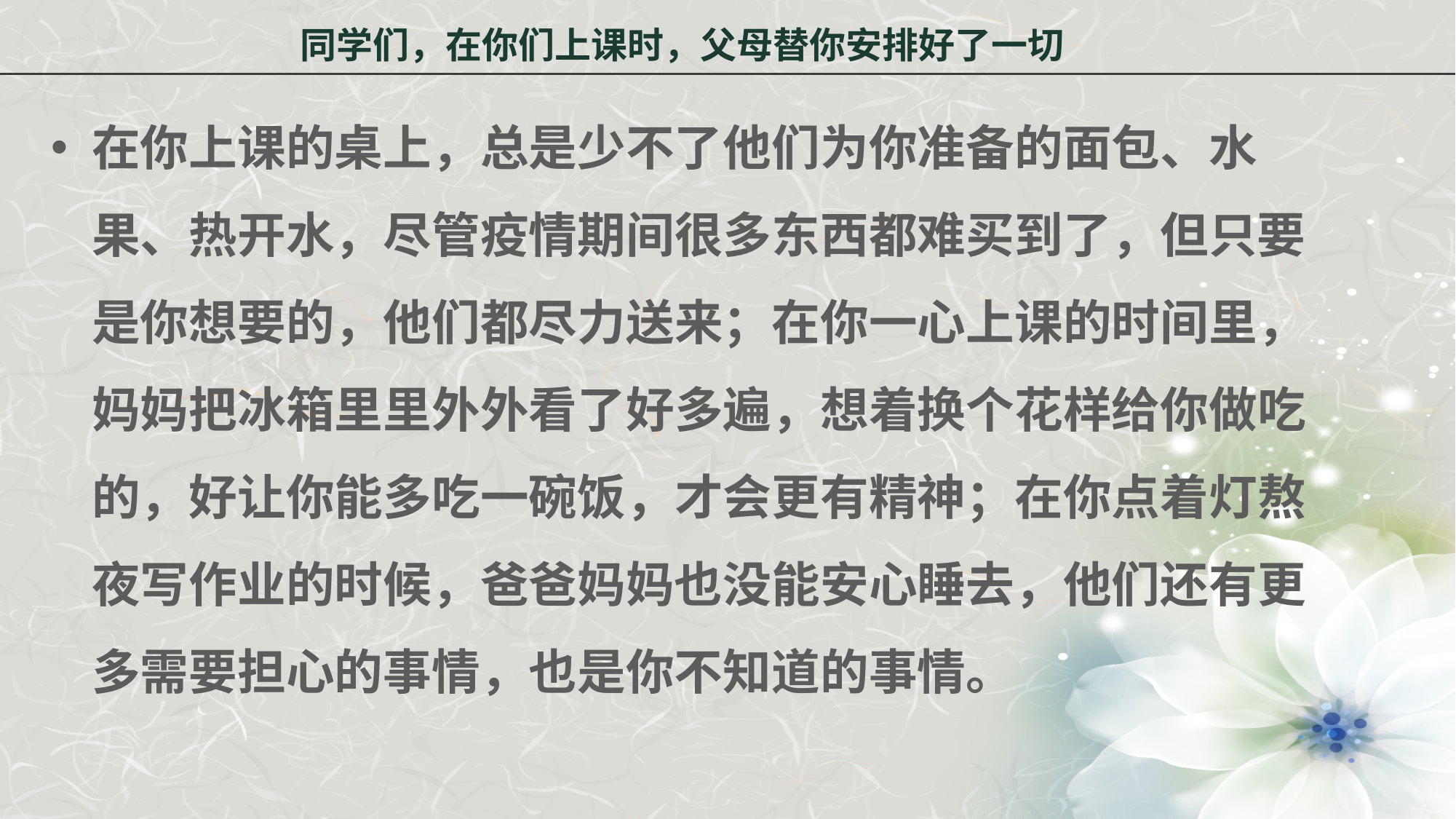

# 同学们，在你们上课时，父母替你安排好了一切
在你上课的桌上，总是少不了他们为你准备的面包、水果、热开水，尽管疫情期间很多东西都难买到了，但只要是你想要的，他们都尽力送来；在你一心上课的时间里，妈妈把冰箱里里外外看了好多遍，想着换个花样给你做吃的，好让你能多吃一碗饭，才会更有精神；在你点着灯熬夜写作业的时候，爸爸妈妈也没能安心睡去，他们还有更多需要担心的事情，也是你不知道的事情。